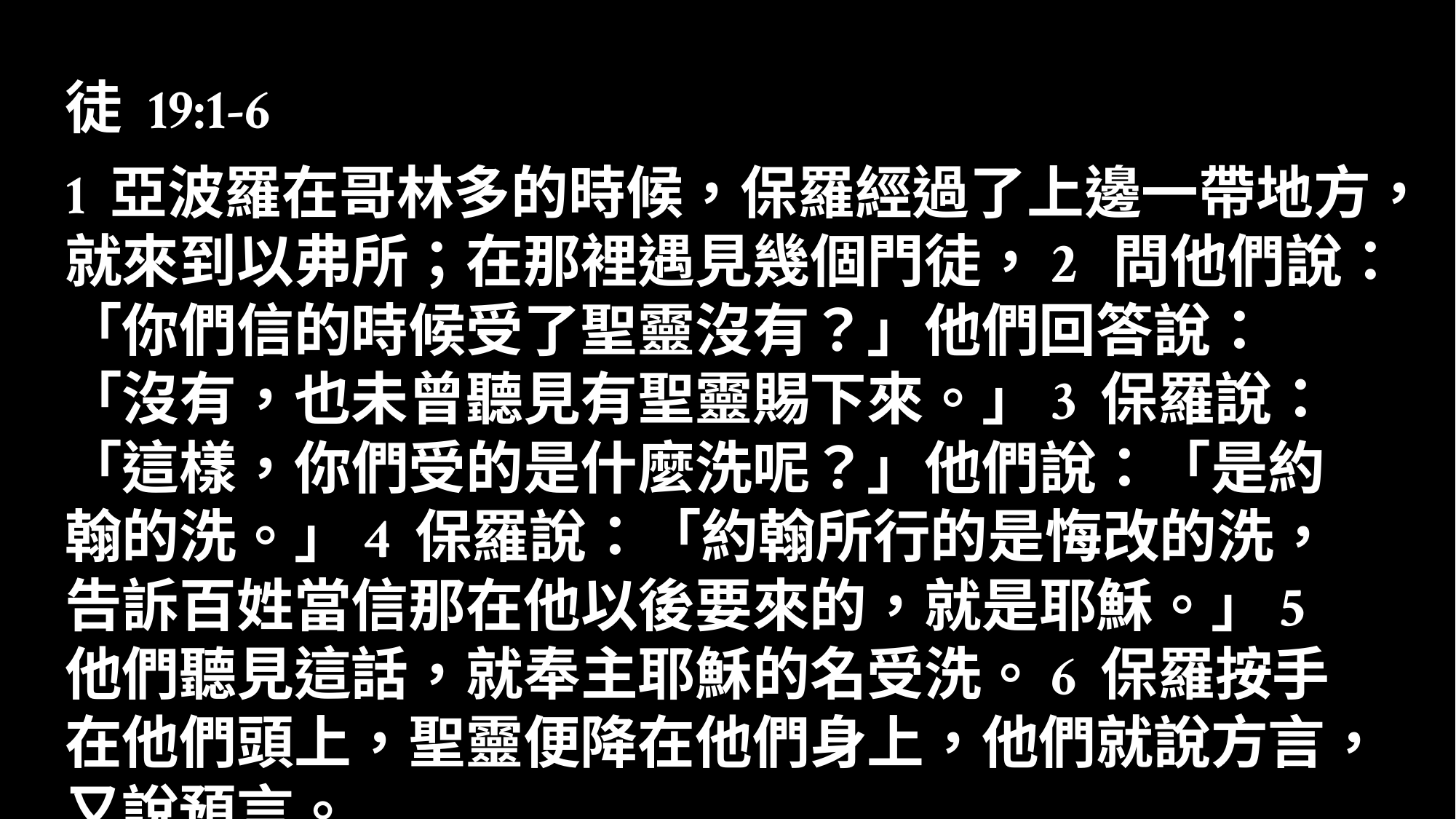

徒 19:1-6
1 亞波羅在哥林多的時候，保羅經過了上邊一帶地方，就來到以弗所；在那裡遇見幾個門徒，2  問他們說：「你們信的時候受了聖靈沒有？」他們回答說：「沒有，也未曾聽見有聖靈賜下來。」3 保羅說：「這樣，你們受的是什麼洗呢？」他們說：「是約翰的洗。」4 保羅說：「約翰所行的是悔改的洗，告訴百姓當信那在他以後要來的，就是耶穌。」5 他們聽見這話，就奉主耶穌的名受洗。6 保羅按手在他們頭上，聖靈便降在他們身上，他們就說方言，又說預言。